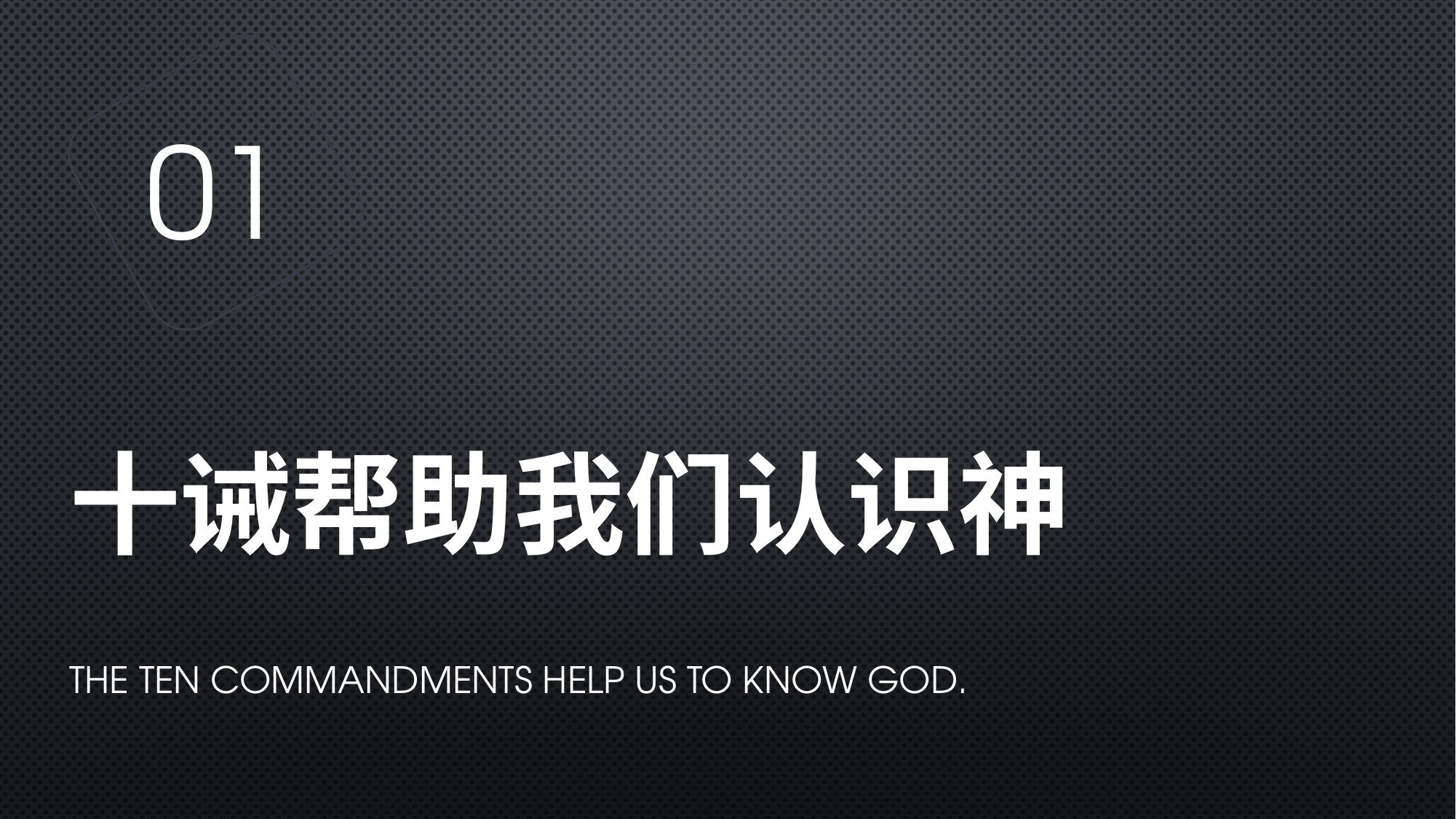

01
# 十诫帮助我们认识神
The Ten Commandments help us to know God.